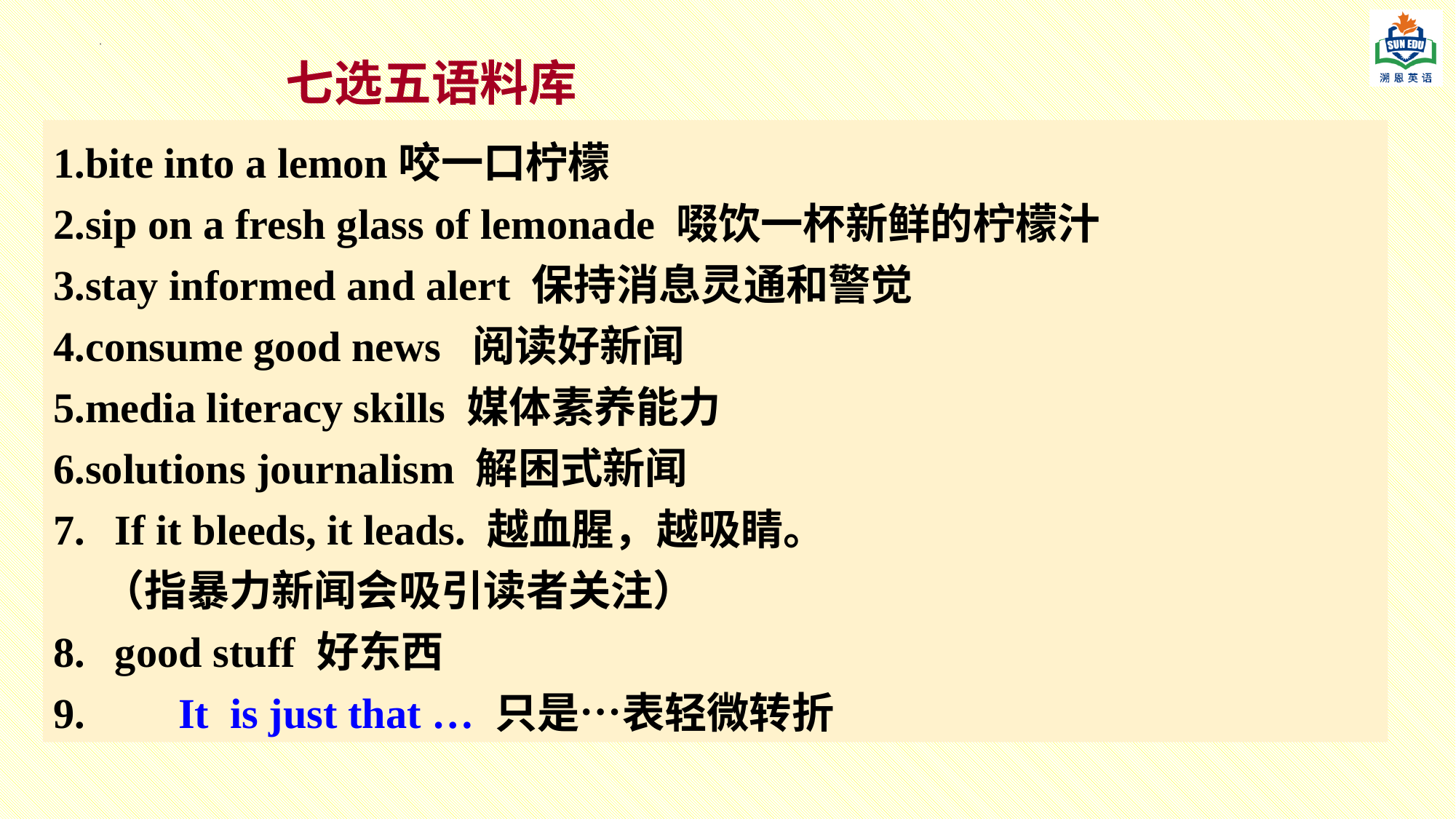

七选五语料库
1.bite into a lemon咬一口柠檬
2.sip on a fresh glass of lemonade 啜饮一杯新鲜的柠檬汁
3.stay informed and alert 保持消息灵通和警觉
4.consume good news  阅读好新闻
5.media literacy skills 媒体素养能力
6.solutions journalism 解困式新闻
If it bleeds, it leads. 越血腥，越吸睛。
    （指暴力新闻会吸引读者关注）
good stuff 好东西
      It  is just that … 只是…表轻微转折